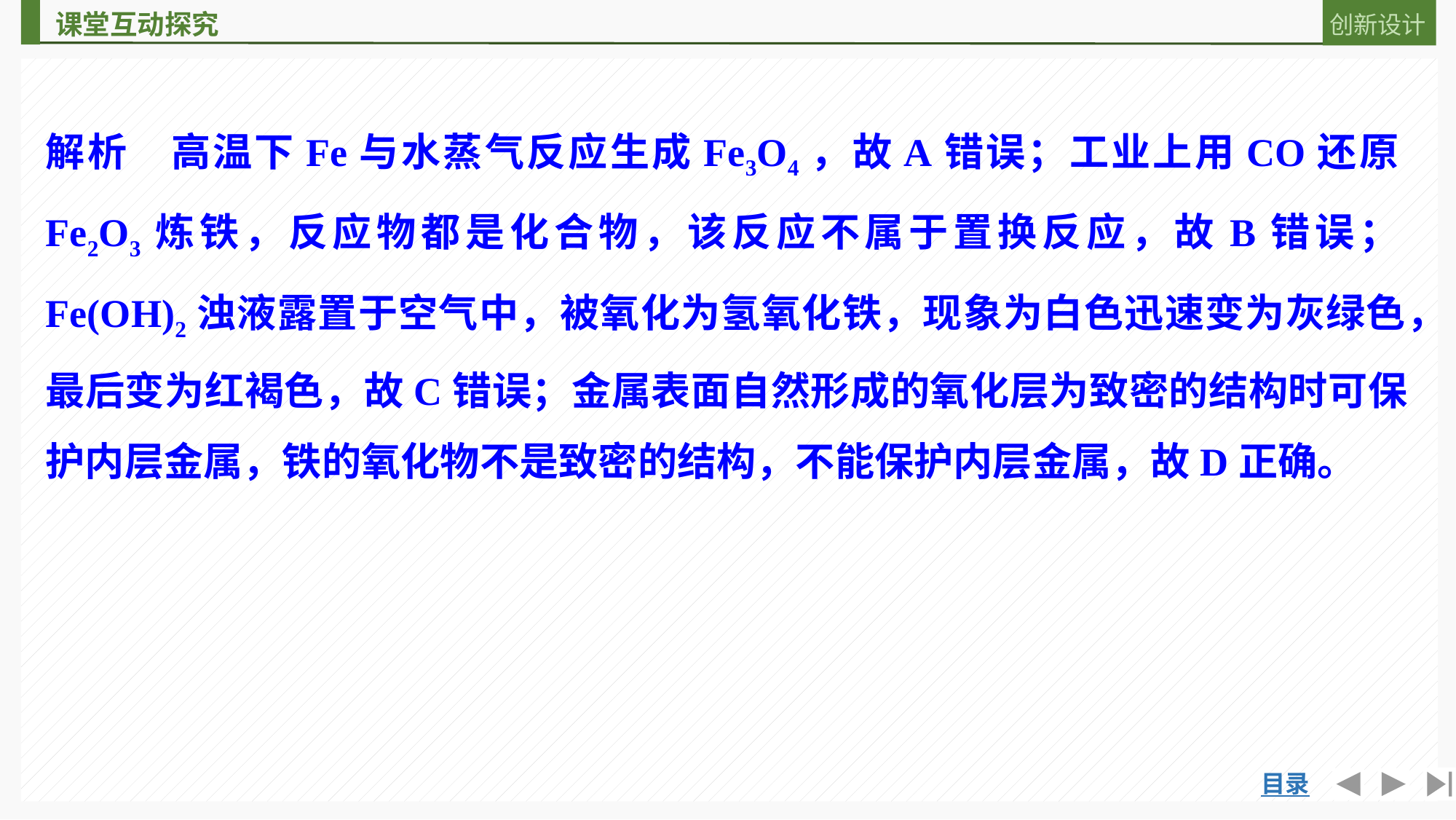

解析　高温下Fe与水蒸气反应生成Fe3O4，故A错误；工业上用CO还原Fe2O3炼铁，反应物都是化合物，该反应不属于置换反应，故B错误；Fe(OH)2浊液露置于空气中，被氧化为氢氧化铁，现象为白色迅速变为灰绿色，最后变为红褐色，故C错误；金属表面自然形成的氧化层为致密的结构时可保护内层金属，铁的氧化物不是致密的结构，不能保护内层金属，故D正确。